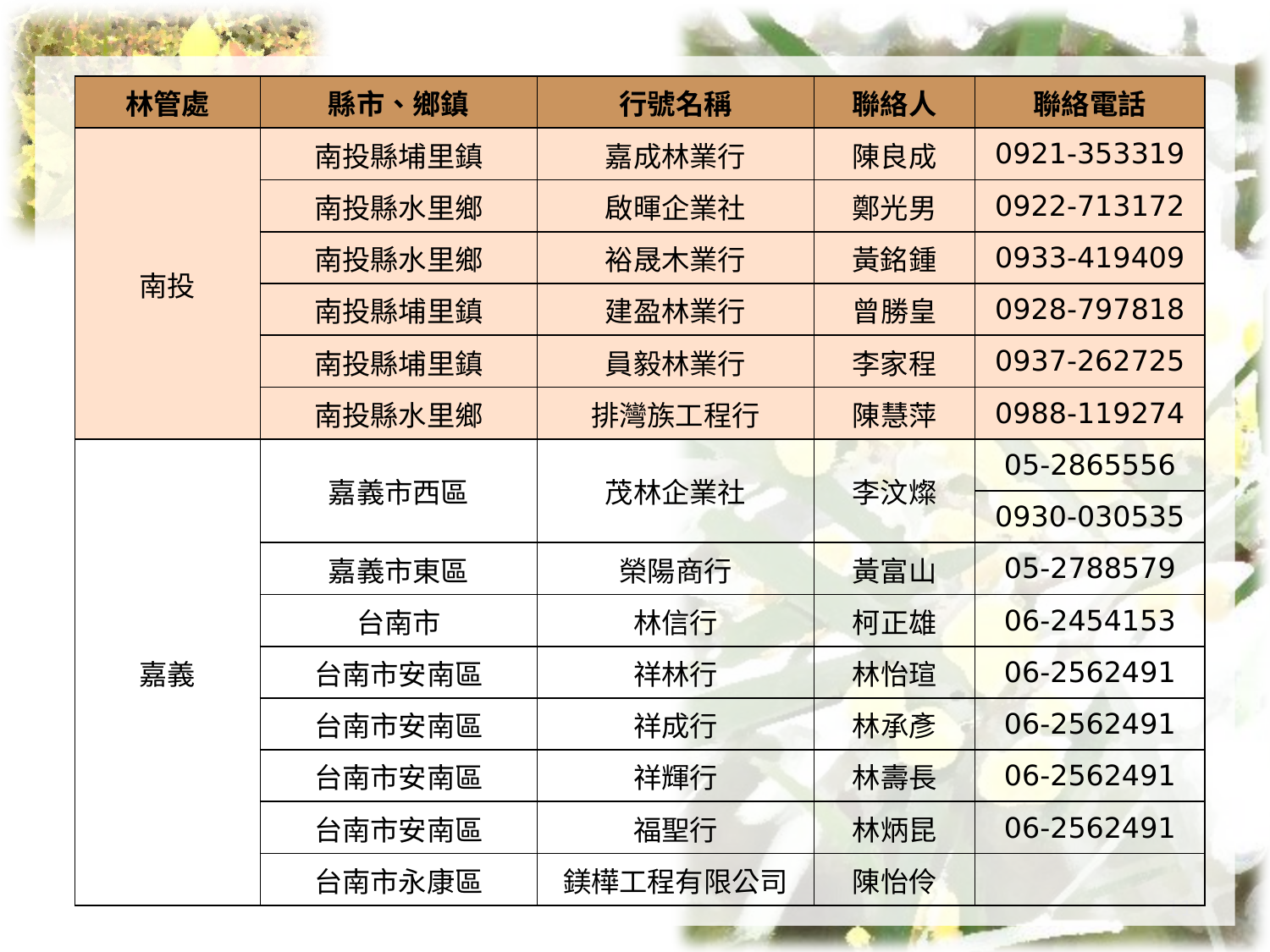

| 林管處 | 縣市、鄉鎮 | 行號名稱 | 聯絡人 | 聯絡電話 |
| --- | --- | --- | --- | --- |
| 南投 | 南投縣埔里鎮 | 嘉成林業行 | 陳良成 | 0921-353319 |
|  | 南投縣水里鄉 | 啟暉企業社 | 鄭光男 | 0922-713172 |
|  | 南投縣水里鄉 | 裕晟木業行 | 黃銘鍾 | 0933-419409 |
|  | 南投縣埔里鎮 | 建盈林業行 | 曾勝皇 | 0928-797818 |
|  | 南投縣埔里鎮 | 員毅林業行 | 李家程 | 0937-262725 |
|  | 南投縣水里鄉 | 排灣族工程行 | 陳慧萍 | 0988-119274 |
| 嘉義 | 嘉義市西區 | 茂林企業社 | 李汶燦 | 05-2865556 |
|  |  |  |  | 0930-030535 |
|  | 嘉義市東區 | 榮陽商行 | 黃富山 | 05-2788579 |
|  | 台南市 | 林信行 | 柯正雄 | 06-2454153 |
|  | 台南市安南區 | 祥林行 | 林怡瑄 | 06-2562491 |
|  | 台南市安南區 | 祥成行 | 林承彥 | 06-2562491 |
|  | 台南市安南區 | 祥輝行 | 林壽長 | 06-2562491 |
|  | 台南市安南區 | 福聖行 | 林炳昆 | 06-2562491 |
|  | 台南市永康區 | 鎂樺工程有限公司 | 陳怡伶 |  |
11